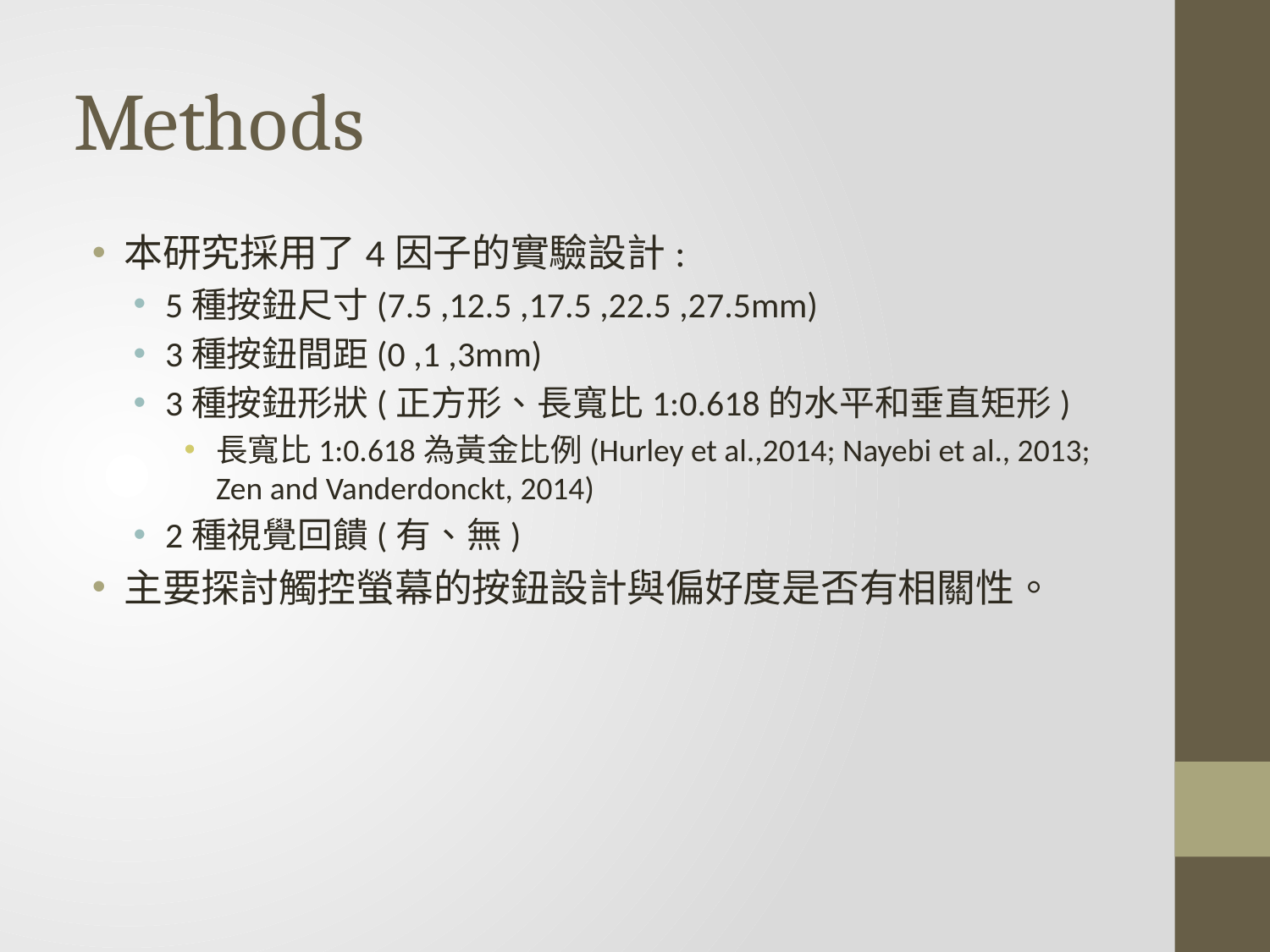

# Methods
本研究採用了4因子的實驗設計:
5種按鈕尺寸(7.5 ,12.5 ,17.5 ,22.5 ,27.5mm)
3種按鈕間距(0 ,1 ,3mm)
3種按鈕形狀(正方形、長寬比1:0.618的水平和垂直矩形)
長寬比1:0.618為黃金比例(Hurley et al.,2014; Nayebi et al., 2013; Zen and Vanderdonckt, 2014)
2種視覺回饋(有、無)
主要探討觸控螢幕的按鈕設計與偏好度是否有相關性。